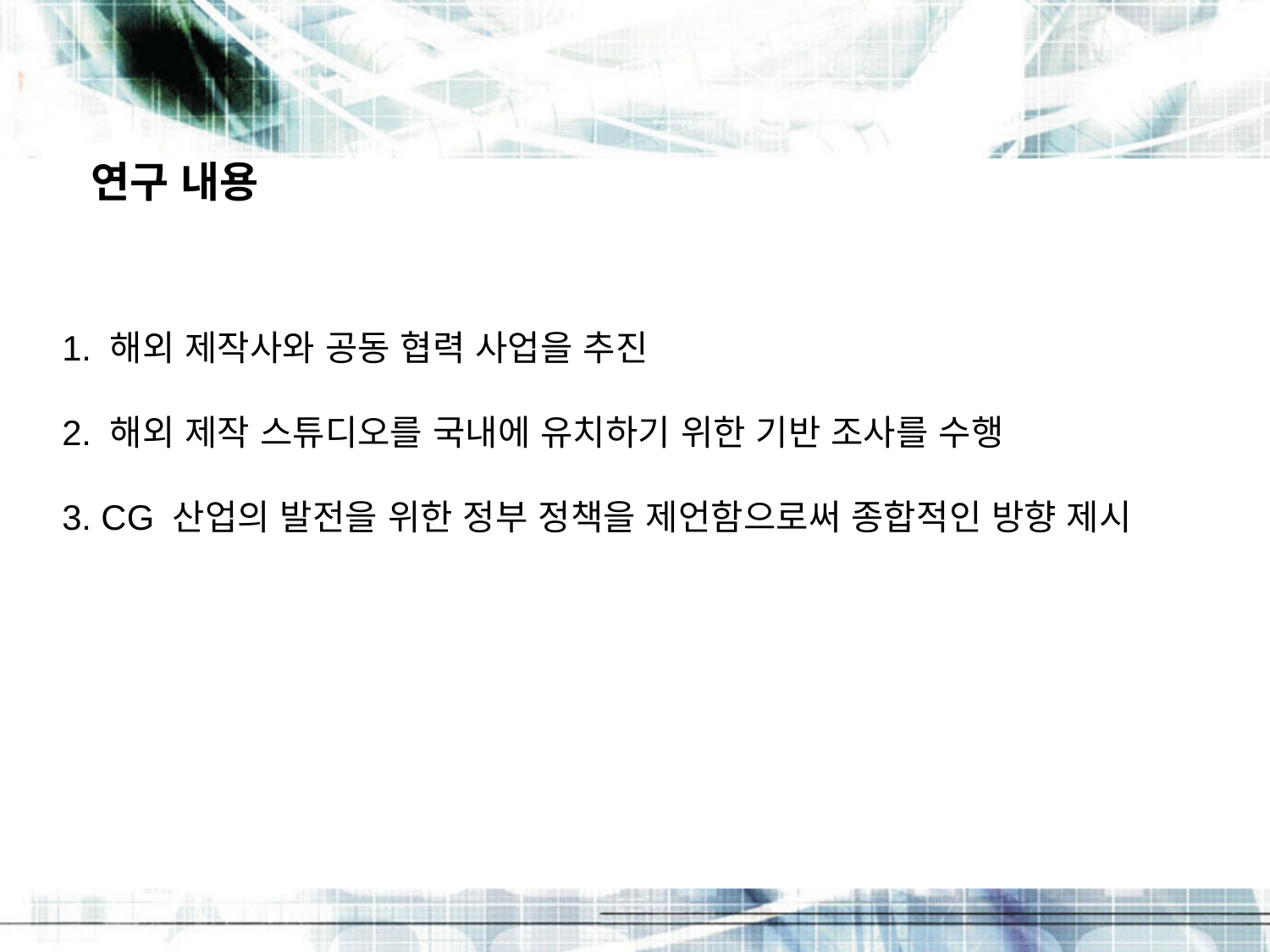

연구 내용
1. 해외 제작사와 공동 협력 사업을 추진

2. 해외 제작 스튜디오를 국내에 유치하기 위한 기반 조사를 수행

3. CG 산업의 발전을 위한 정부 정책을 제언함으로써 종합적인 방향 제시